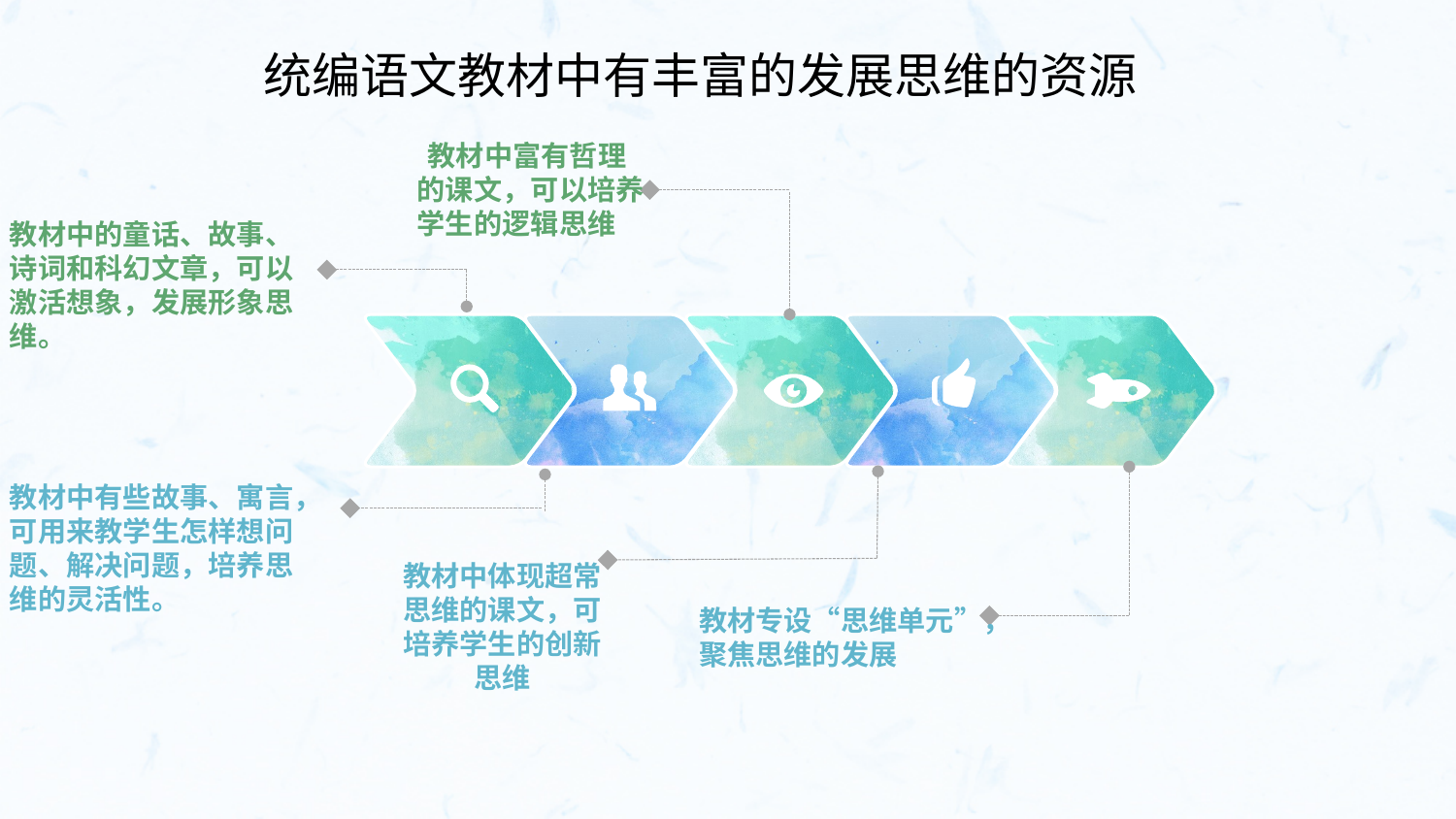

统编语文教材中有丰富的发展思维的资源
 教材中富有哲理的课文，可以培养学生的逻辑思维
教材中的童话、故事、诗词和科幻文章，可以激活想象，发展形象思维。

教材中有些故事、寓言，可用来教学生怎样想问题、解决问题，培养思维的灵活性。
教材中体现超常思维的课文，可培养学生的创新思维
教材专设“思维单元”，聚焦思维的发展